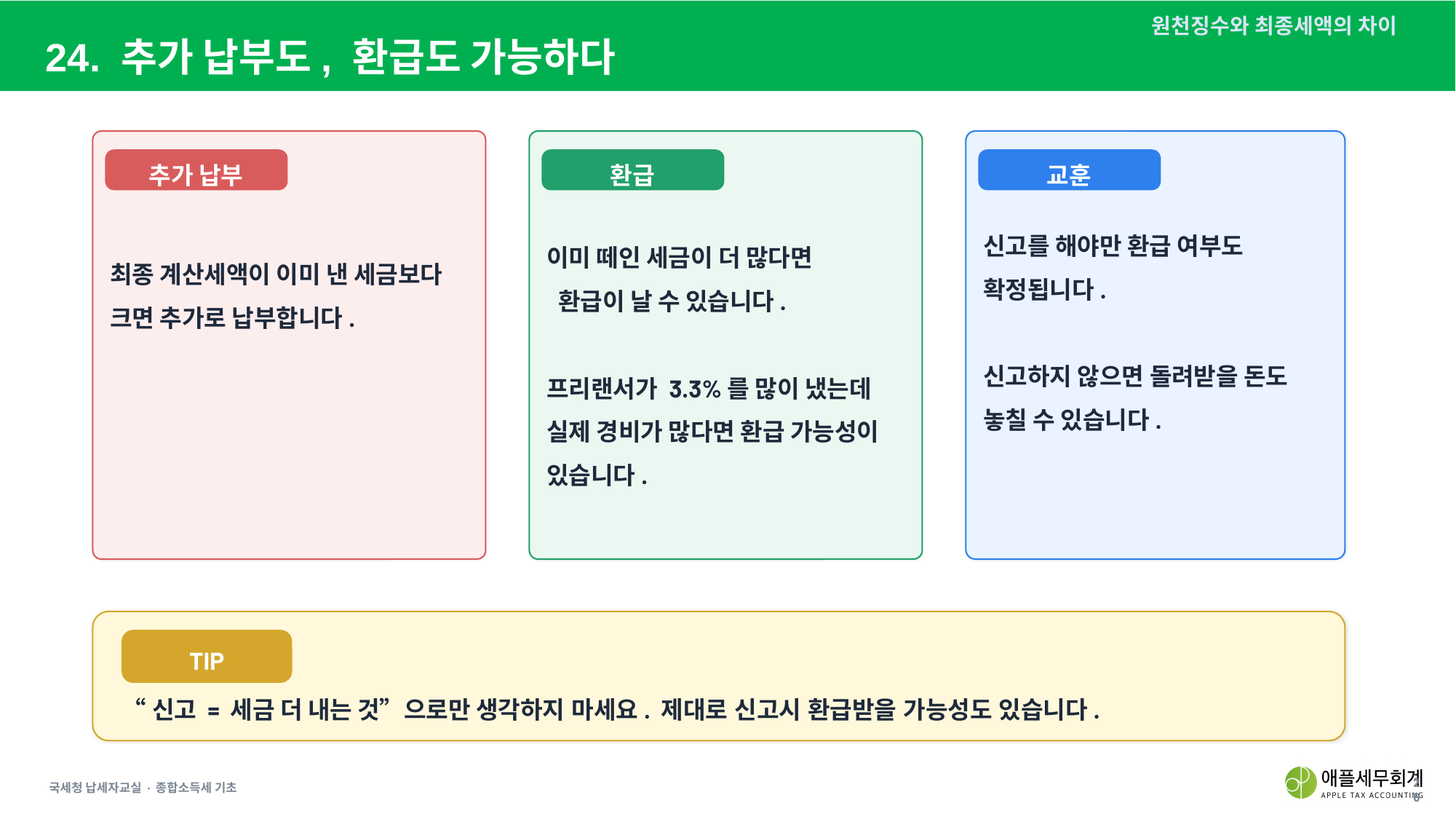

원천징수와 최종세액의 차이
24. 추가 납부도, 환급도 가능하다

신고를 해야만 환급 여부도
확정됩니다.

신고하지 않으면 돌려받을 돈도
놓칠 수 있습니다.

추가 납부
환급
교훈
최종 계산세액이 이미 낸 세금보다 크면 추가로 납부합니다.
이미 떼인 세금이 더 많다면
 환급이 날 수 있습니다.

프리랜서가 3.3%를 많이 냈는데
실제 경비가 많다면 환급 가능성이
있습니다.

TIP
“신고 = 세금 더 내는 것”으로만 생각하지 마세요. 제대로 신고시 환급받을 가능성도 있습니다.
국세청 납세자교실 · 종합소득세 기초
26